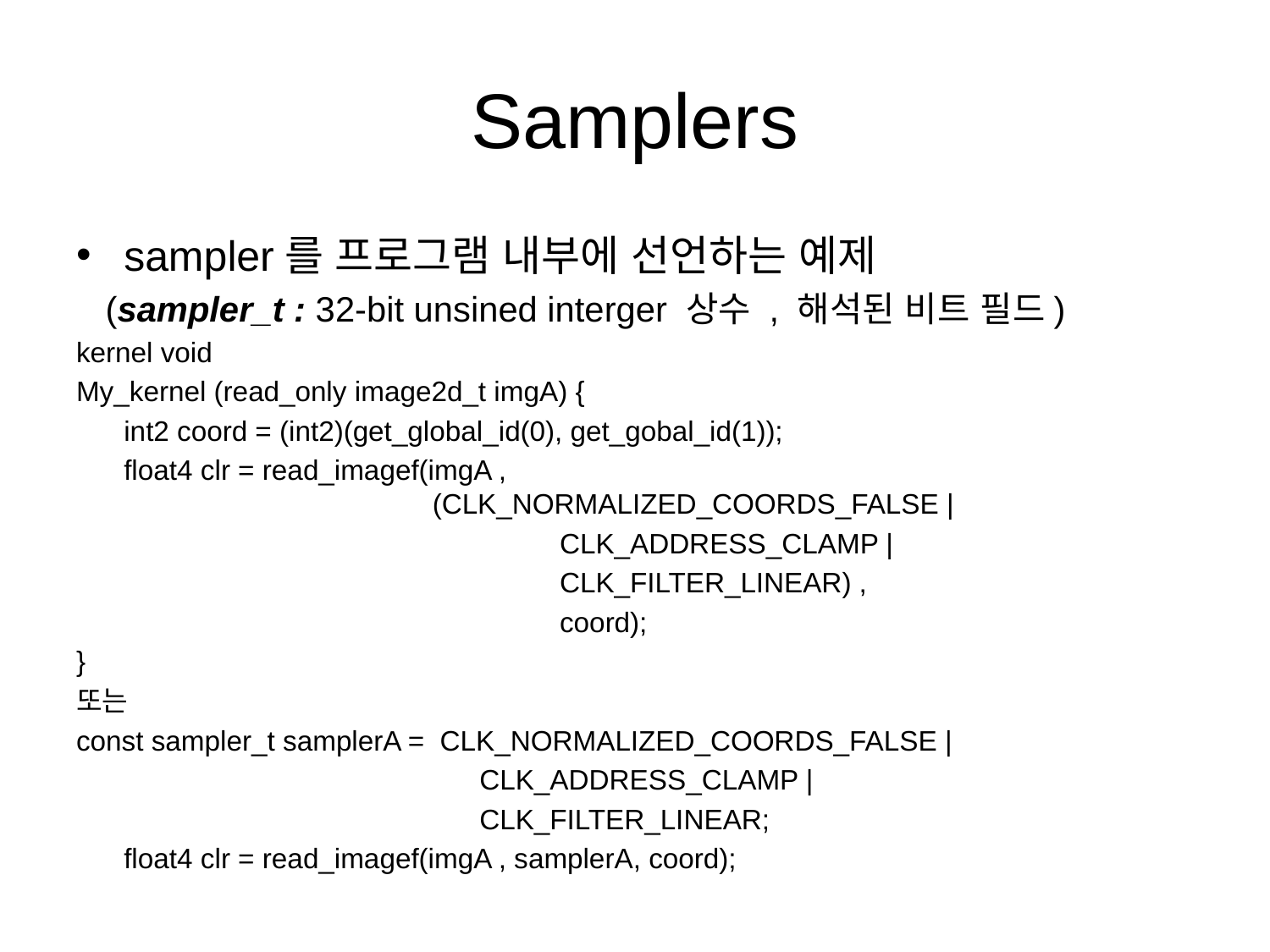

# Samplers
sampler를 프로그램 내부에 선언하는 예제
   (sampler_t : 32-bit unsined interger 상수 , 해석된 비트 필드)
kernel void
My_kernel (read_only image2d_t imgA) {
	int2 coord = (int2)(get_global_id(0), get_gobal_id(1));
	float4 clr = read_imagef(imgA , 							       (CLK_NORMALIZED_COORDS_FALSE |
 				       CLK_ADDRESS_CLAMP |
				       CLK_FILTER_LINEAR) ,
				       coord);
}
또는
const sampler_t samplerA =  CLK_NORMALIZED_COORDS_FALSE |
 		  	             CLK_ADDRESS_CLAMP |
			             CLK_FILTER_LINEAR;
	float4 clr = read_imagef(imgA , samplerA, coord);